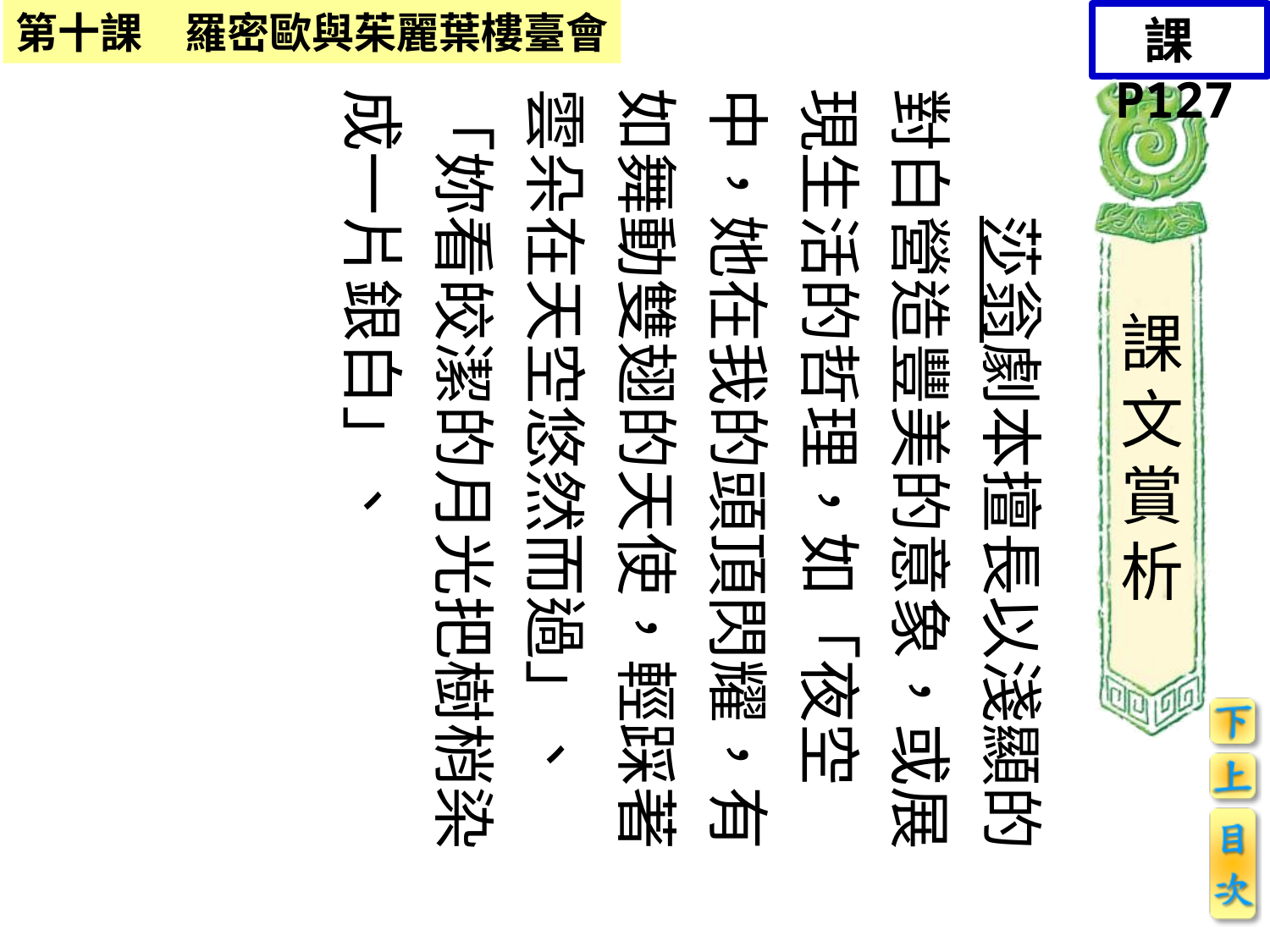

課P127
	莎翁劇本擅長以淺顯的對白營造豐美的意象，或展現生活的哲理，如「夜空中，她在我的頭頂閃耀，有如舞動雙翅的天使，輕踩著雲朵在天空悠然而過」、「妳看皎潔的月光把樹梢染成一片銀白」、
課文賞析